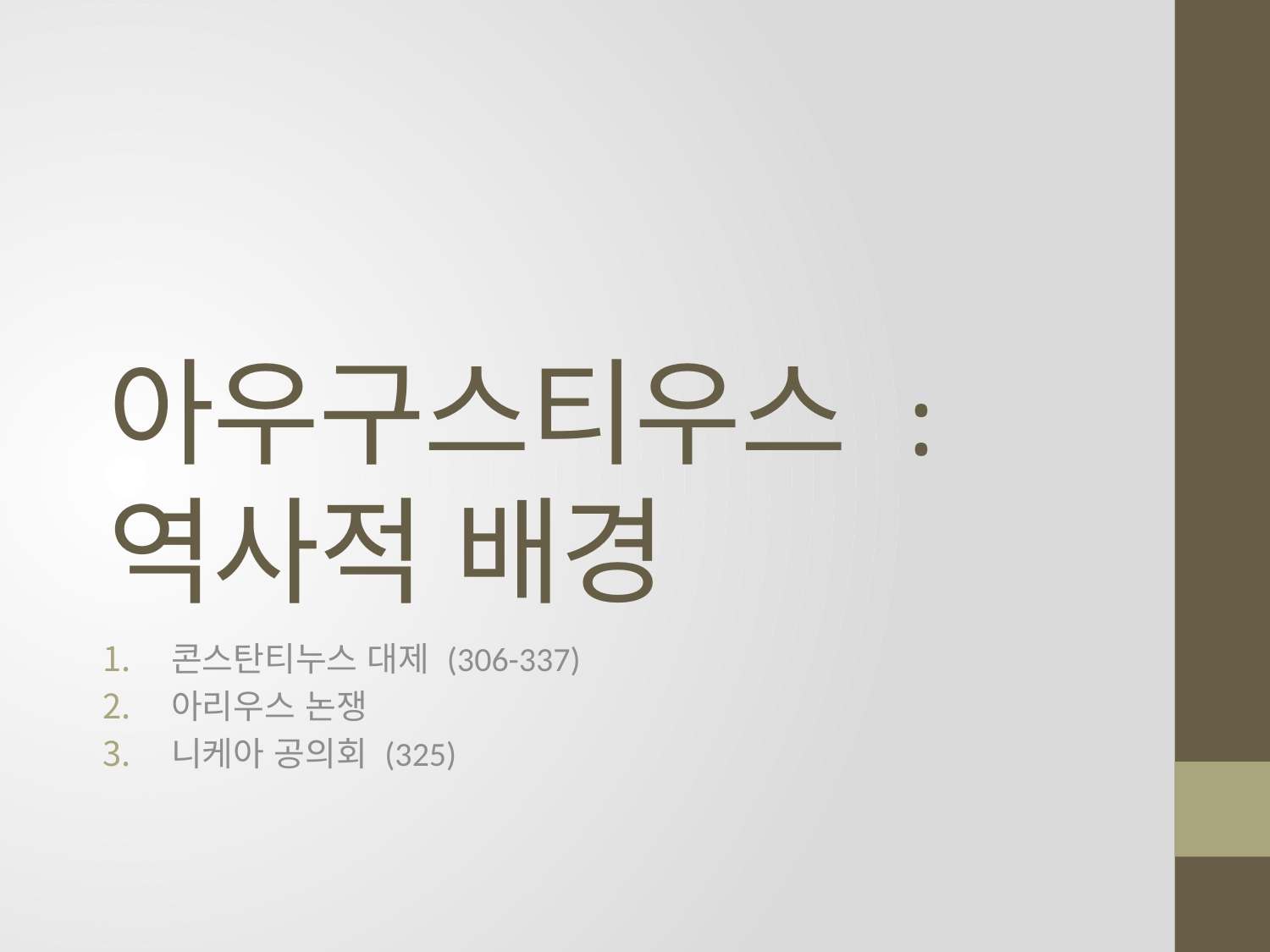

# 아우구스티우스 : 역사적 배경
콘스탄티누스 대제 (306-337)
아리우스 논쟁
니케아 공의회 (325)